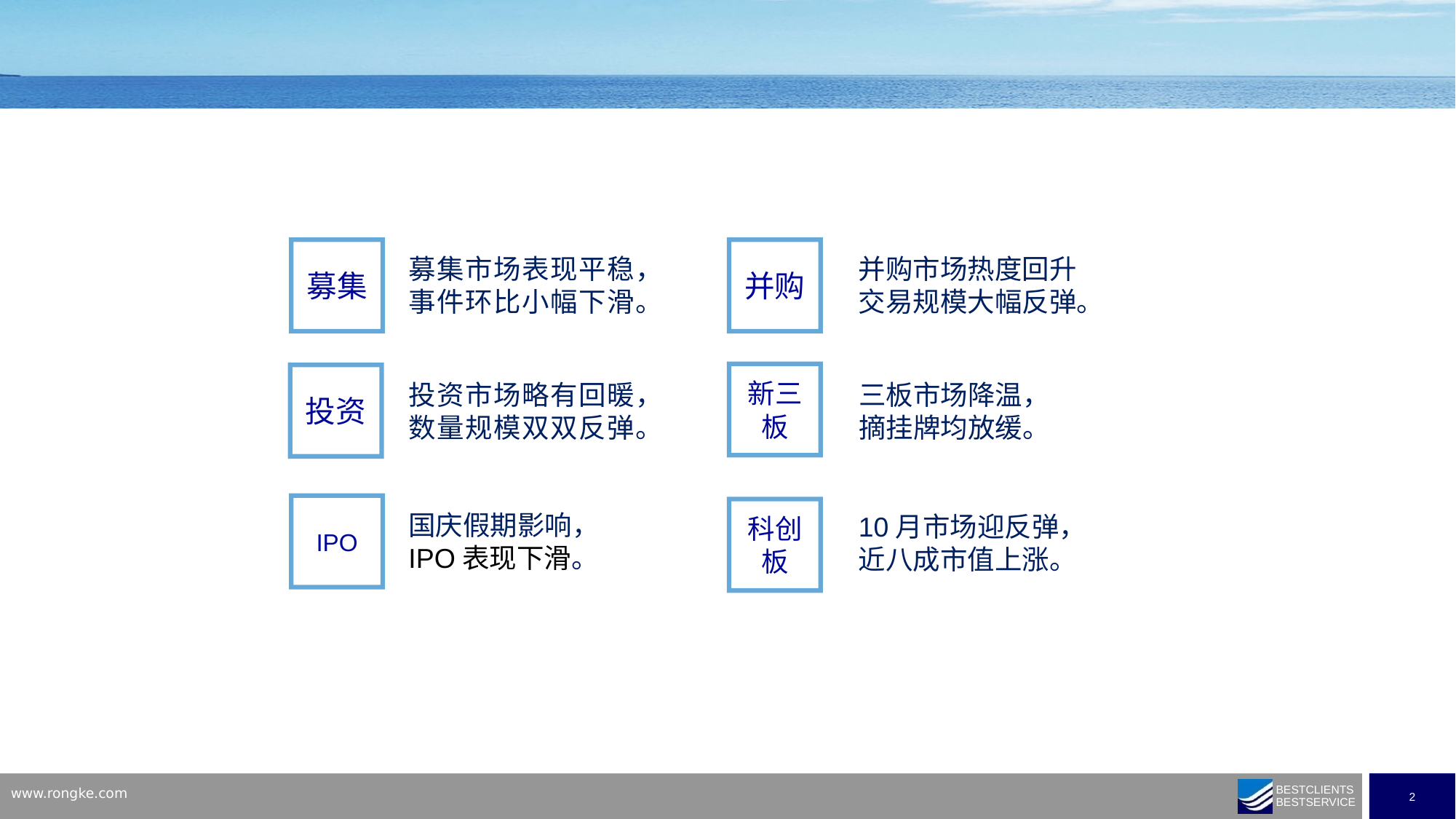

募集
并购
募集市场表现平稳，
事件环比小幅下滑。
并购市场热度回升
交易规模大幅反弹。
新三板
投资
投资市场略有回暖，
数量规模双双反弹。
三板市场降温，
摘挂牌均放缓。
IPO
科创板
国庆假期影响，
IPO表现下滑。
10月市场迎反弹，
近八成市值上涨。